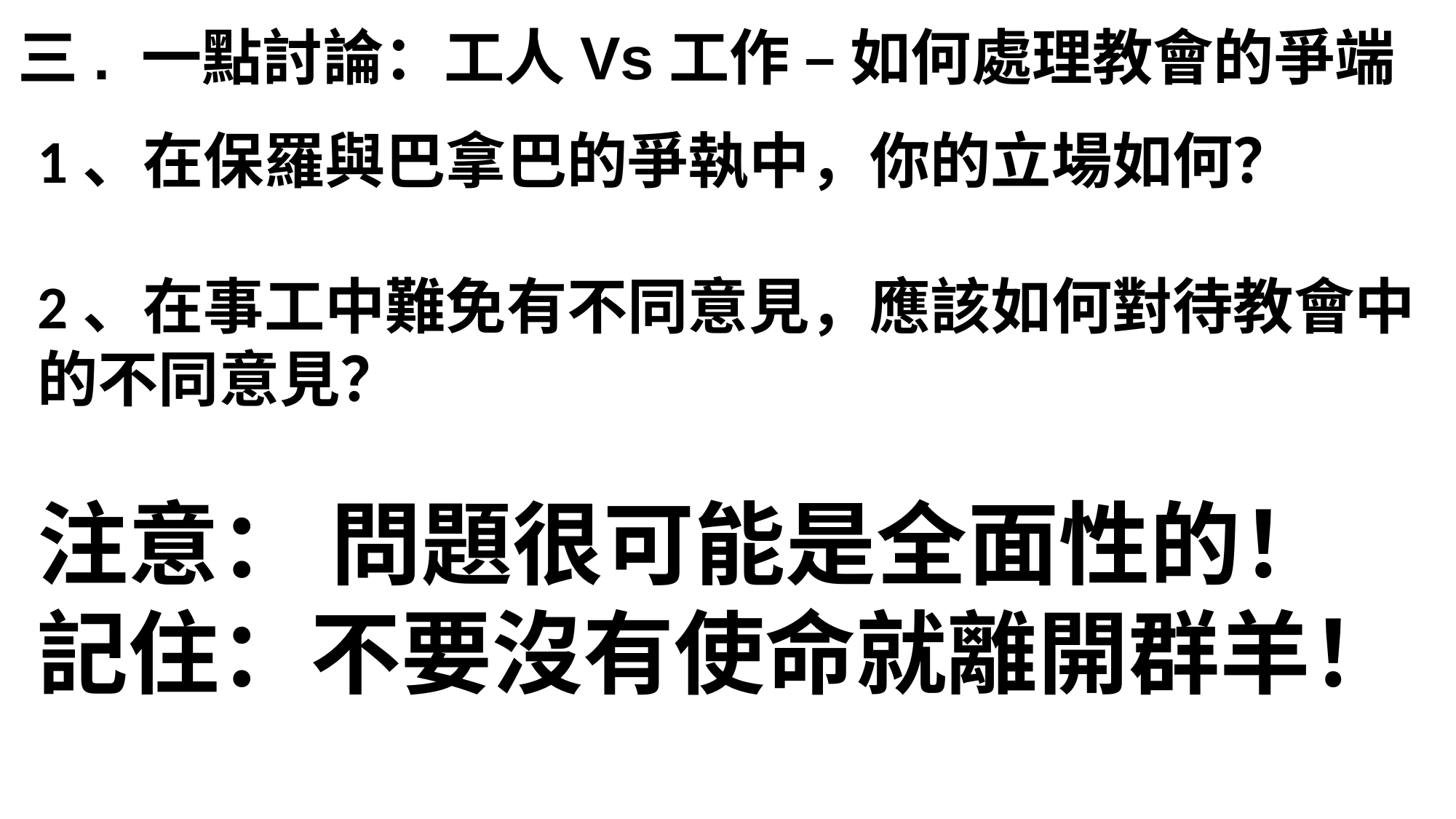

三. 一點討論：工人Vs工作 – 如何處理教會的爭端
1、在保羅與巴拿巴的爭執中，你的立場如何？

2、在事工中難免有不同意見，應該如何對待教會中的不同意見？

注意： 問題很可能是全面性的！
記住：不要沒有使命就離開群羊！